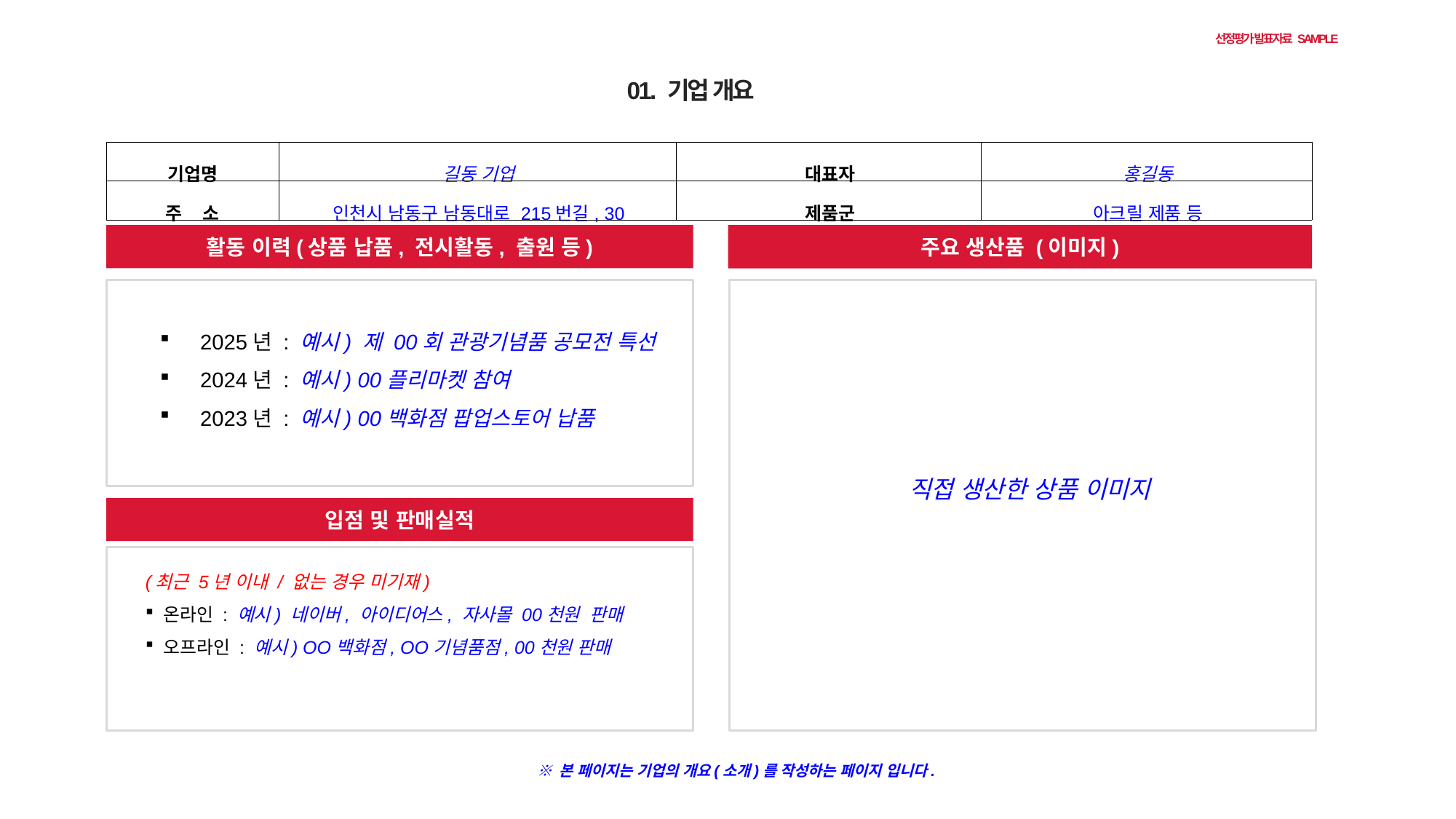

선정평가 발표자료 SAMPLE
01. 기업 개요
| 기업명 | 길동 기업 | 대표자 | 홍길동 |
| --- | --- | --- | --- |
| 주 소 | 인천시 남동구 남동대로 215번길, 30 | 제품군 | 아크릴 제품 등 |
활동 이력(상품 납품, 전시활동, 출원 등)
주요 생산품 (이미지)

 2025년 : 예시) 제 00회 관광기념품 공모전 특선
 2024년 : 예시) 00플리마켓 참여
 2023년 : 예시) 00백화점 팝업스토어 납품
직접 생산한 상품 이미지
입점 및 판매실적

(최근 5년 이내 / 없는 경우 미기재)
 온라인 : 예시) 네이버, 아이디어스, 자사몰 00천원  판매
 오프라인 : 예시) OO백화점, OO기념품점, 00천원 판매
※ 본 페이지는 기업의 개요(소개)를 작성하는 페이지 입니다.